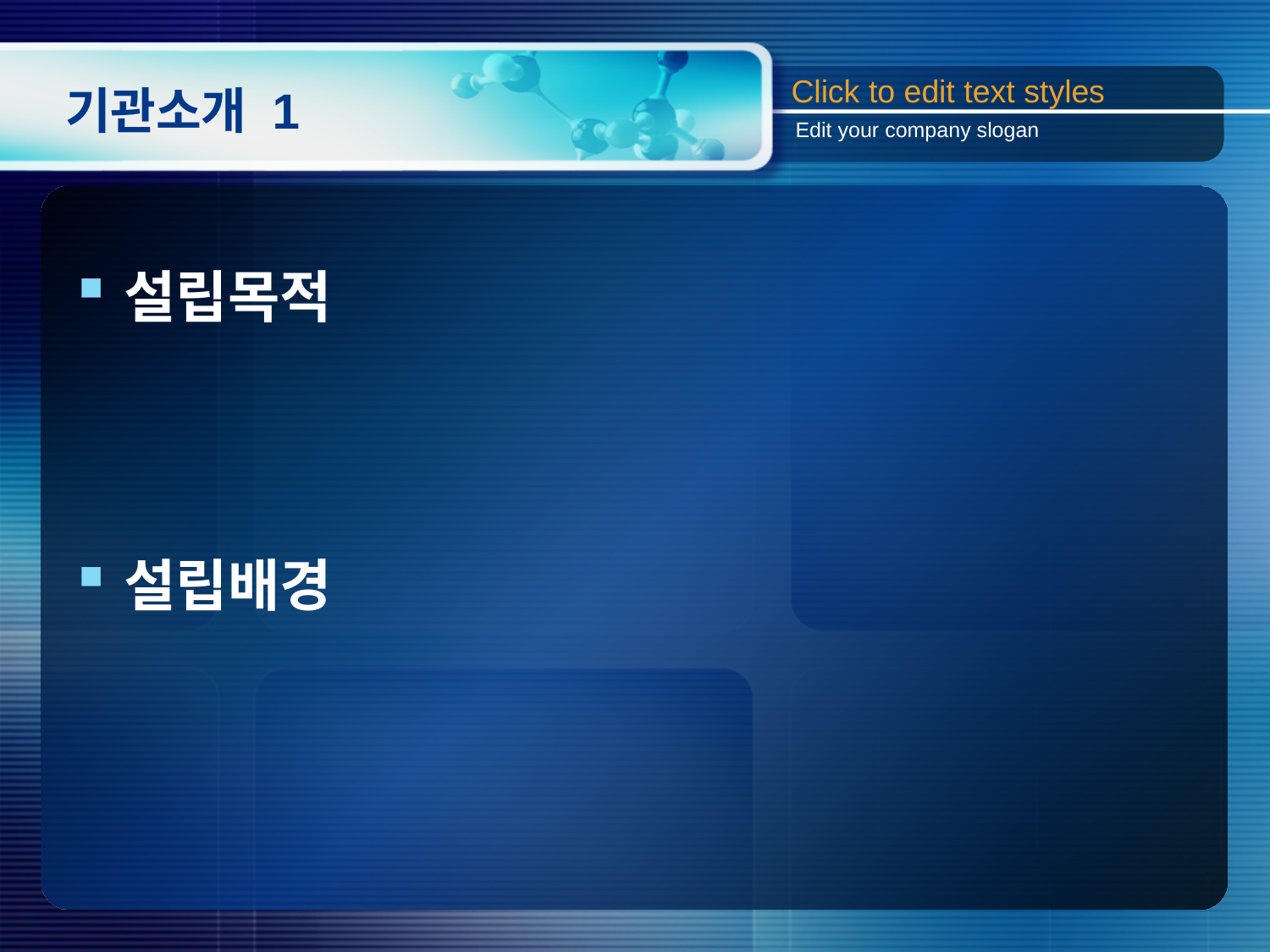

Click to edit text styles
# 기관소개 1
Edit your company slogan
설립목적

설립배경